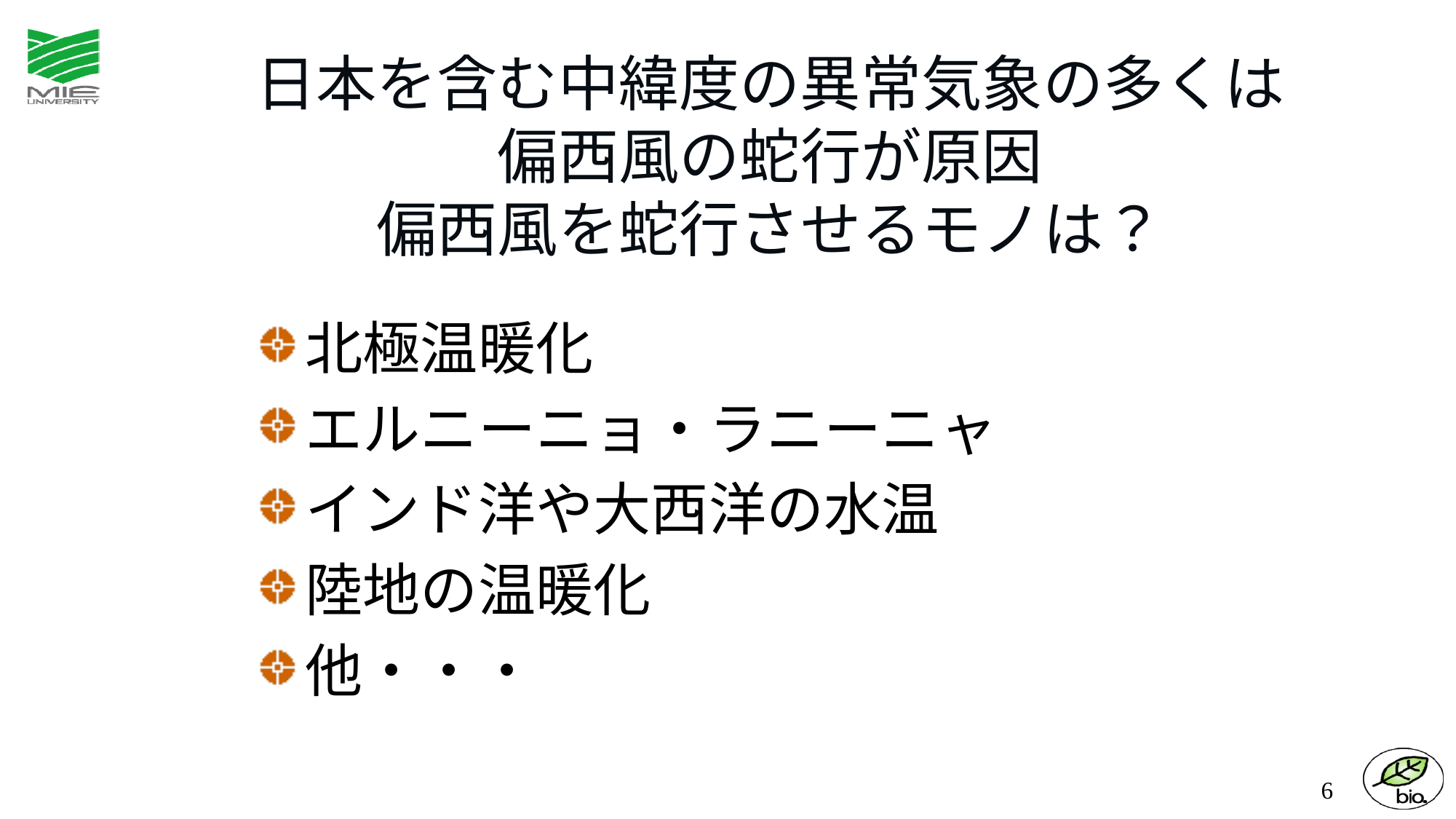

# 日本を含む中緯度の異常気象の多くは 偏西風の蛇行が原因 偏西風を蛇行させるモノは？
北極温暖化
エルニーニョ・ラニーニャ
インド洋や大西洋の水温
陸地の温暖化
他・・・

6